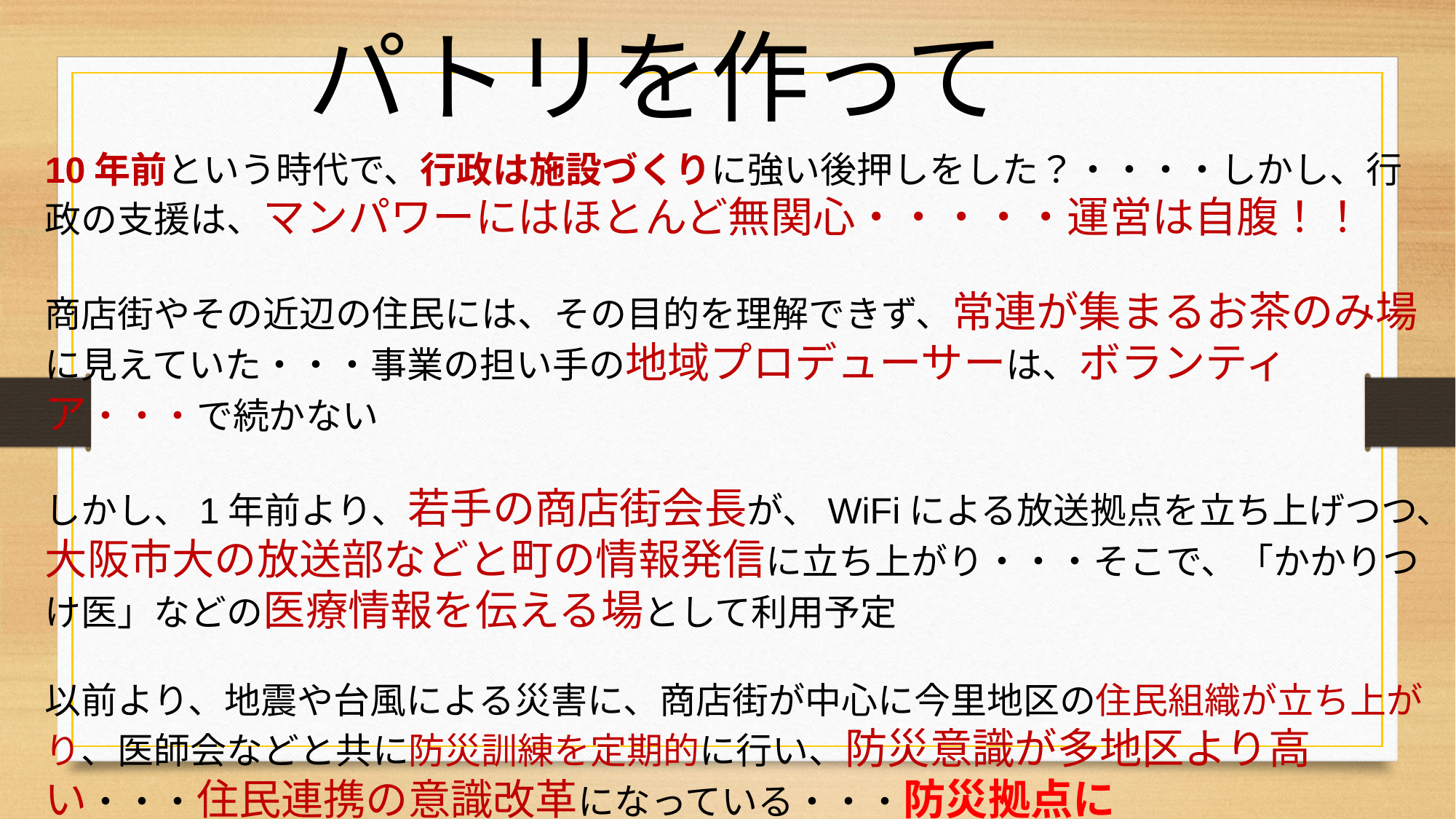

パトリを作って
10年前という時代で、行政は施設づくりに強い後押しをした？・・・・しかし、行政の支援は、マンパワーにはほとんど無関心・・・・・運営は自腹！！

商店街やその近辺の住民には、その目的を理解できず、常連が集まるお茶のみ場に見えていた・・・事業の担い手の地域プロデューサーは、ボランティア・・・で続かない

しかし、1年前より、若手の商店街会長が、WiFiによる放送拠点を立ち上げつつ、
大阪市大の放送部などと町の情報発信に立ち上がり・・・そこで、「かかりつけ医」などの医療情報を伝える場として利用予定

以前より、地震や台風による災害に、商店街が中心に今里地区の住民組織が立ち上がり、医師会などと共に防災訓練を定期的に行い、防災意識が多地区より高い・・・住民連携の意識改革になっている・・・防災拠点に